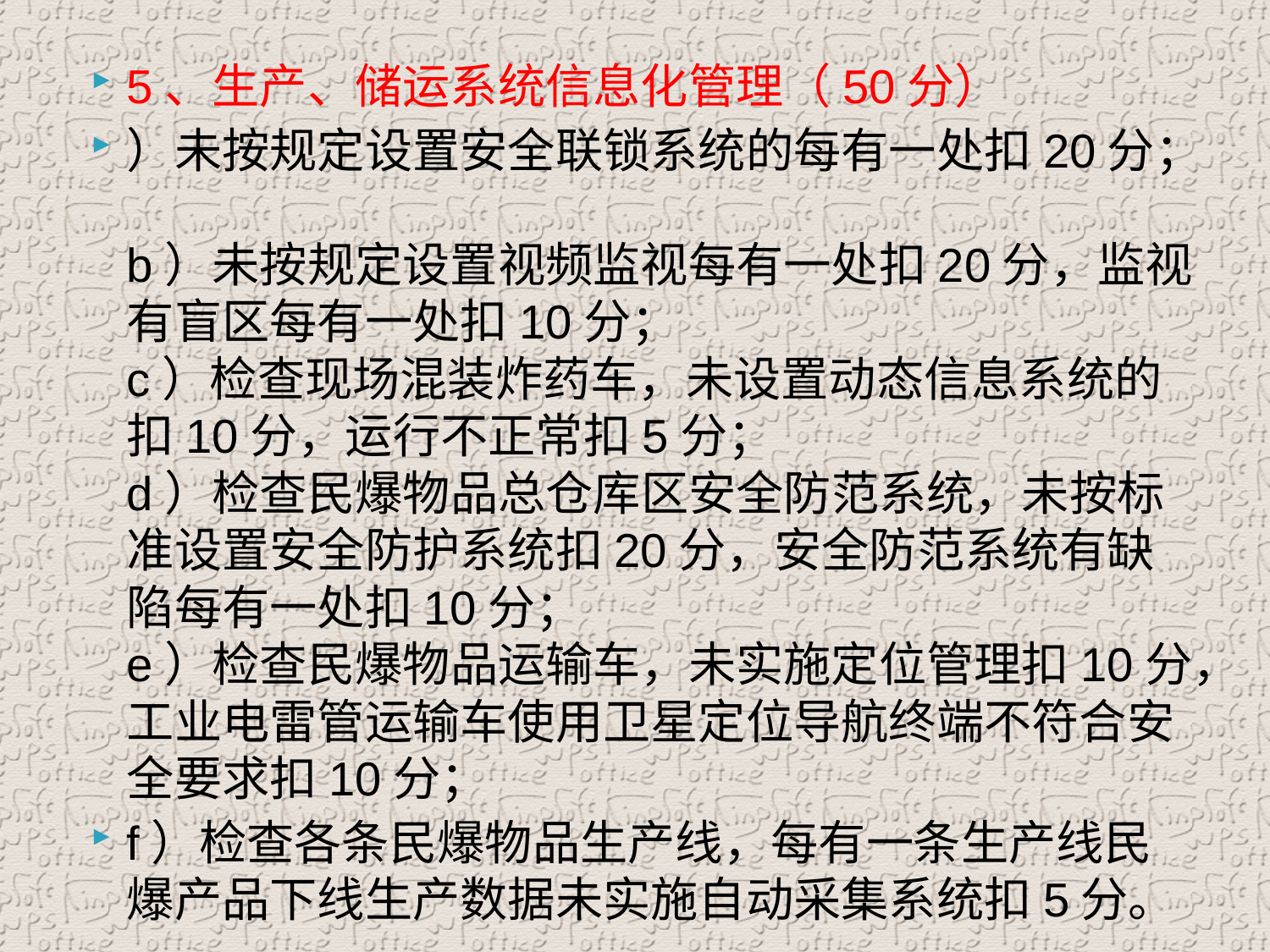

5、生产、储运系统信息化管理（50分）
）未按规定设置安全联锁系统的每有一处扣20分；
b）未按规定设置视频监视每有一处扣20分，监视有盲区每有一处扣10分；
c）检查现场混装炸药车，未设置动态信息系统的扣10分，运行不正常扣5分；
d）检查民爆物品总仓库区安全防范系统，未按标准设置安全防护系统扣20分，安全防范系统有缺陷每有一处扣10分；
e）检查民爆物品运输车，未实施定位管理扣10分，工业电雷管运输车使用卫星定位导航终端不符合安全要求扣10分；
f）检查各条民爆物品生产线，每有一条生产线民爆产品下线生产数据未实施自动采集系统扣5分。